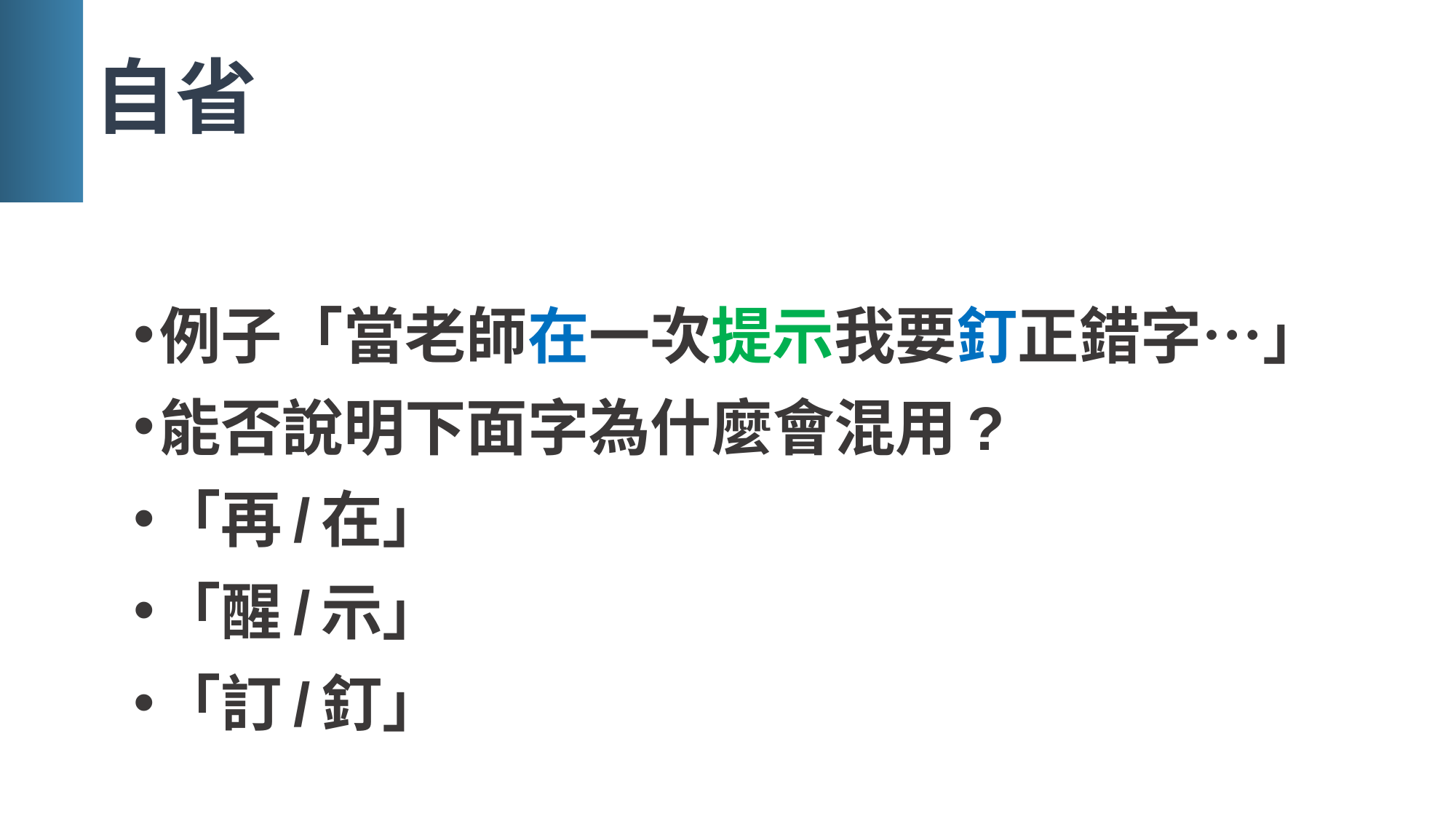

# 自省
例子「當老師在一次提示我要釘正錯字…」
能否說明下面字為什麼會混用?
「再/在」
「醒/示」
「訂/釘」